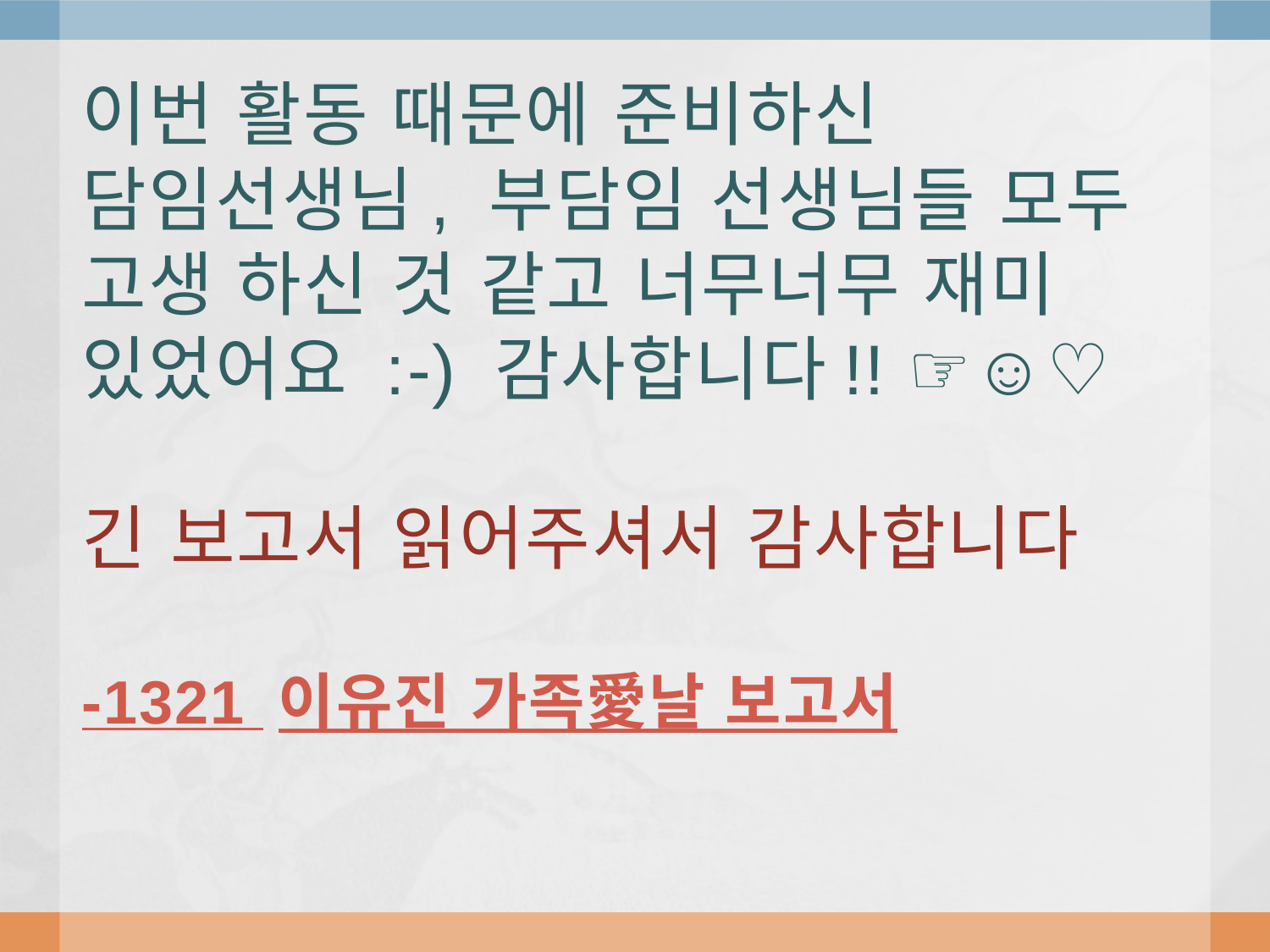

# 이번 활동 때문에 준비하신 담임선생님, 부담임 선생님들 모두 고생 하신 것 같고 너무너무 재미 있었어요 :-) 감사합니다!! ☞☺♡ 긴 보고서 읽어주셔서 감사합니다 -1321 이유진 가족愛날 보고서